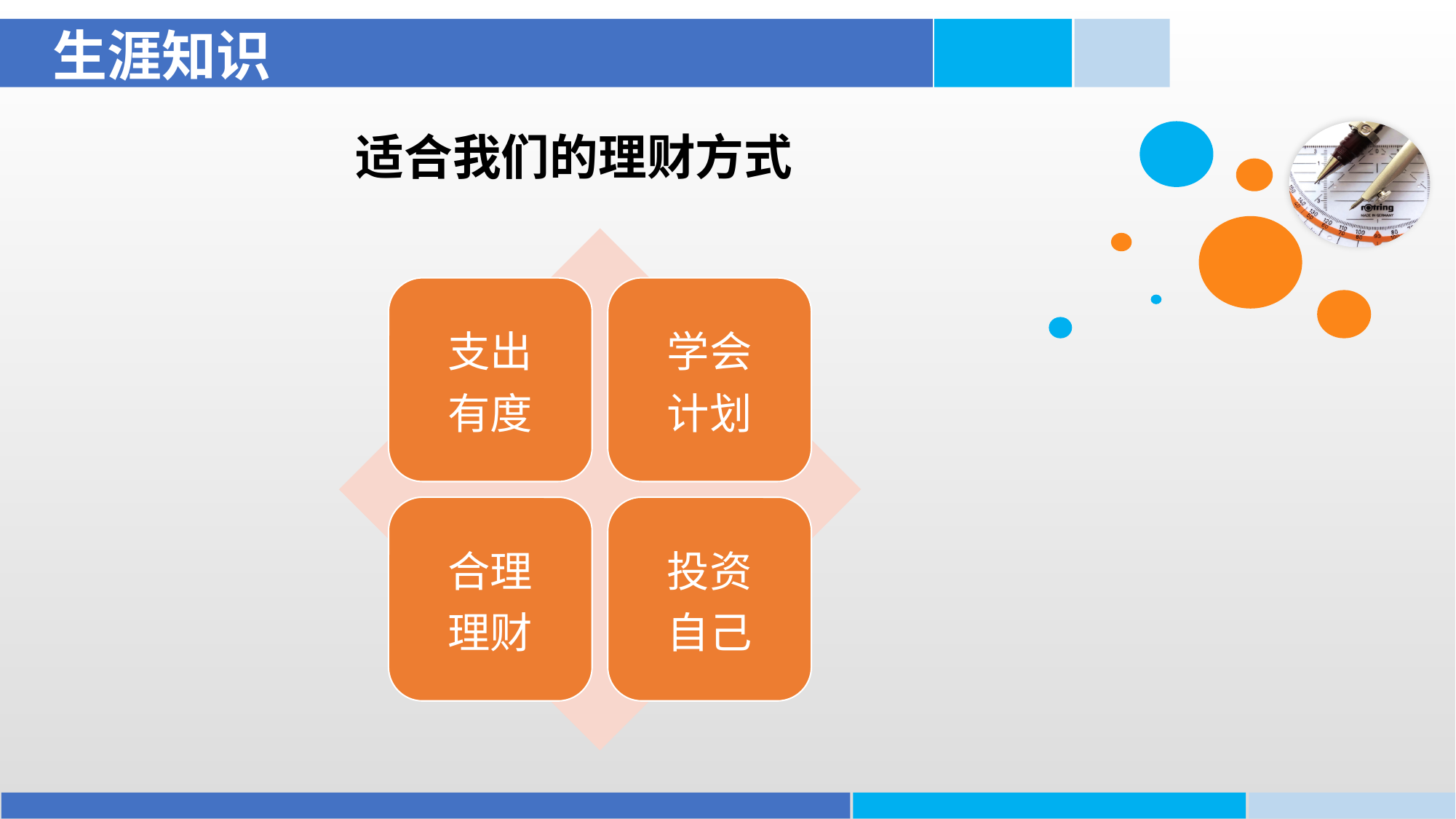

生涯知识
适合我们的理财方式
支出
有度
学会
计划
合理
理财
投资
自己